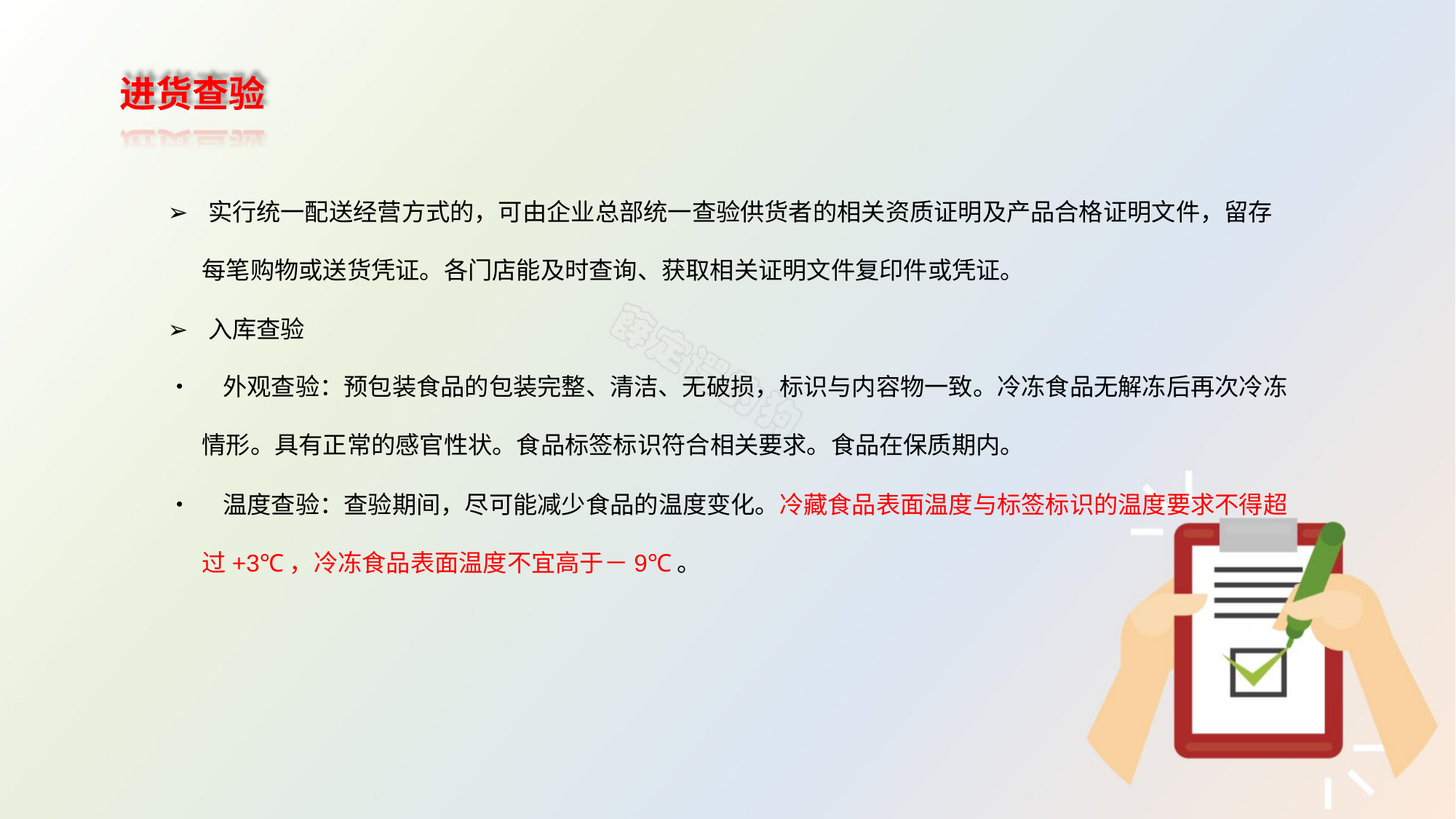

进货查验
➢ 实行统一配送经营方式的，可由企业总部统一查验供货者的相关资质证明及产品合格证明文件，留存
每笔购物或送货凭证。各门店能及时查询、获取相关证明文件复印件或凭证。
➢ 入库查验
• 外观查验：预包装食品的包装完整、清洁、无破损，标识与内容物一致。冷冻食品无解冻后再次冷冻
情形。具有正常的感官性状。食品标签标识符合相关要求。食品在保质期内。
• 温度查验：查验期间，尽可能减少食品的温度变化。冷藏食品表面温度与标签标识的温度要求不得超
过+3℃，冷冻食品表面温度不宜高于－9℃。